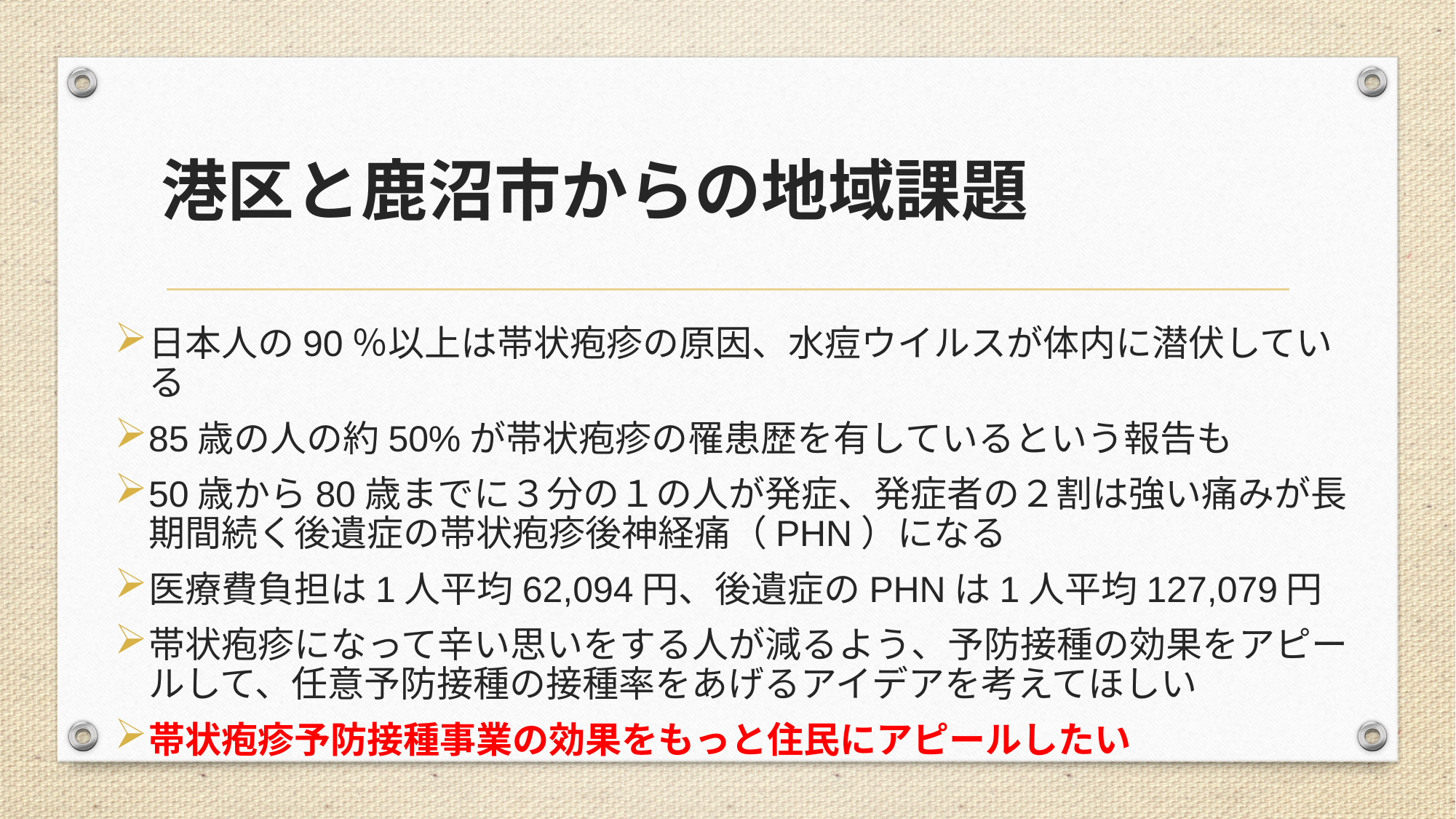

# 港区と鹿沼市からの地域課題
日本人の90％以上は帯状疱疹の原因、水痘ウイルスが体内に潜伏している
85歳の人の約50%が帯状疱疹の罹患歴を有しているという報告も
50歳から80歳までに３分の１の人が発症、発症者の２割は強い痛みが長期間続く後遺症の帯状疱疹後神経痛（PHN）になる
医療費負担は1人平均62,094円、後遺症のPHNは1人平均127,079円
帯状疱疹になって辛い思いをする人が減るよう、予防接種の効果をアピールして、任意予防接種の接種率をあげるアイデアを考えてほしい
帯状疱疹予防接種事業の効果をもっと住民にアピールしたい